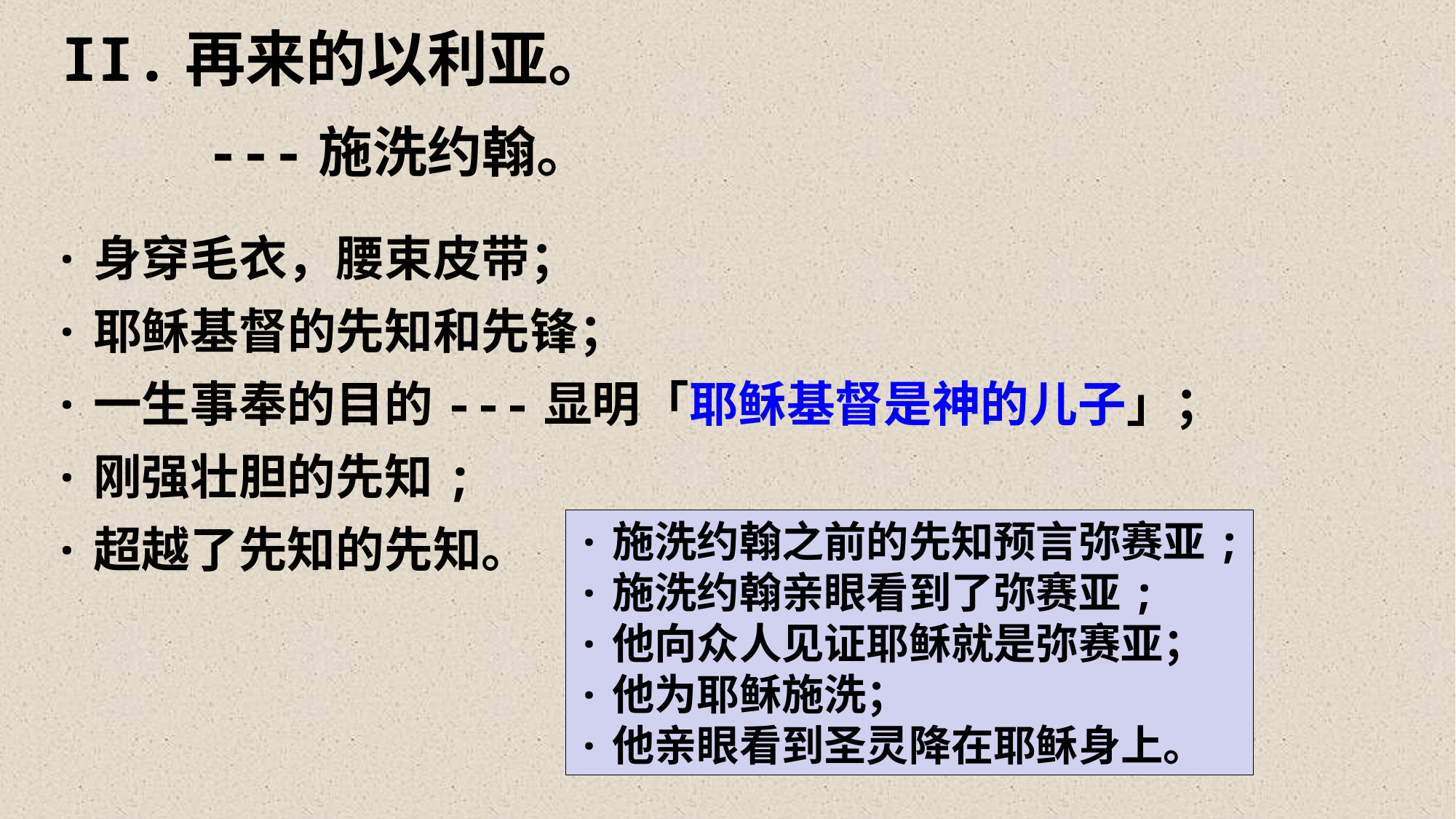

II.再来的以利亚。
    ---施洗约翰。
·身穿毛衣，腰束皮带；
·耶稣基督的先知和先锋；
·一生事奉的目的---显明「耶稣基督是神的儿子」；
·刚强壮胆的先知;
·超越了先知的先知。
·施洗约翰之前的先知预言弥赛亚;
·施洗约翰亲眼看到了弥赛亚;
·他向众人见证耶稣就是弥赛亚；
·他为耶稣施洗；
·他亲眼看到圣灵降在耶稣身上。